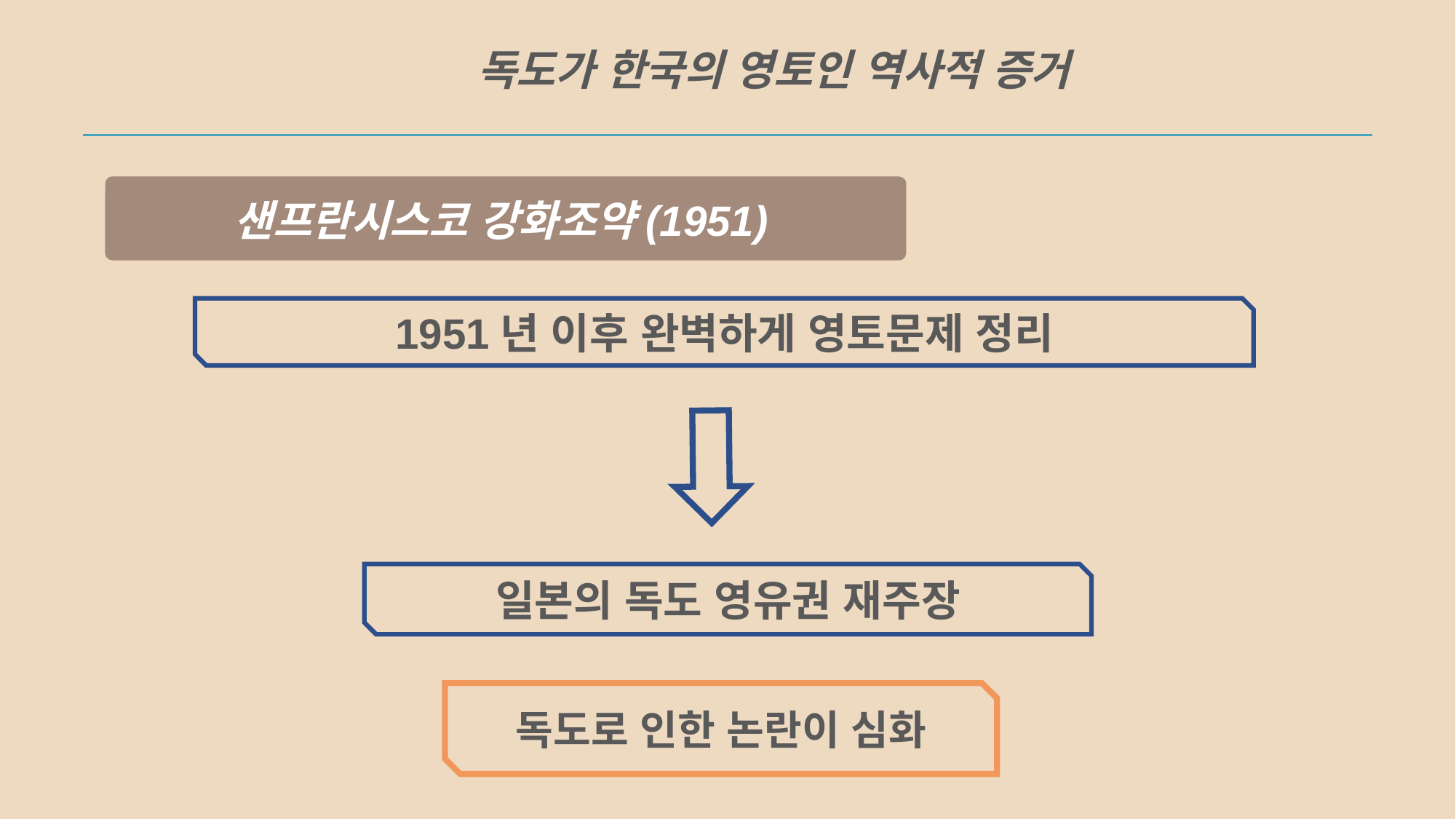

독도가 한국의 영토인 역사적 증거

샌프란시스코 강화조약(1951)
1951년 이후 완벽하게 영토문제 정리

일본의 독도 영유권 재주장

독도로 인한 논란이 심화